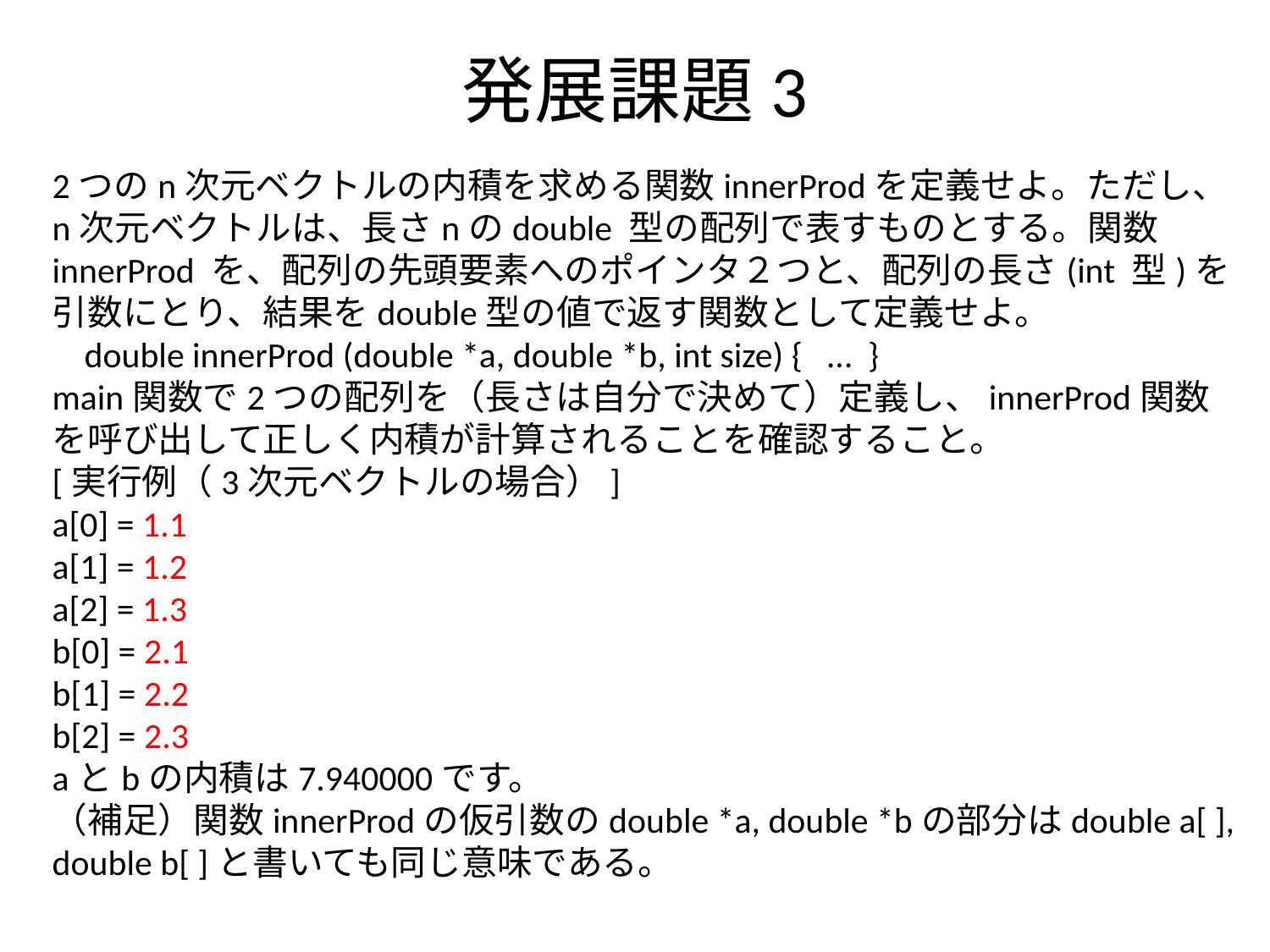

# 発展課題3
2つのn次元ベクトルの内積を求める関数innerProdを定義せよ。ただし、n次元ベクトルは、長さnのdouble 型の配列で表すものとする。関数innerProd を、配列の先頭要素へのポインタ２つと、配列の長さ(int 型)を引数にとり、結果をdouble型の値で返す関数として定義せよ。
    double innerProd (double *a, double *b, int size) {   …  }
main関数で2つの配列を（長さは自分で決めて）定義し、innerProd関数を呼び出して正しく内積が計算されることを確認すること。
[実行例（3次元ベクトルの場合）]
a[0] = 1.1
a[1] = 1.2
a[2] = 1.3
b[0] = 2.1
b[1] = 2.2
b[2] = 2.3
aとbの内積は7.940000です。
（補足）関数innerProdの仮引数のdouble *a, double *bの部分はdouble a[ ], double b[ ]と書いても同じ意味である。